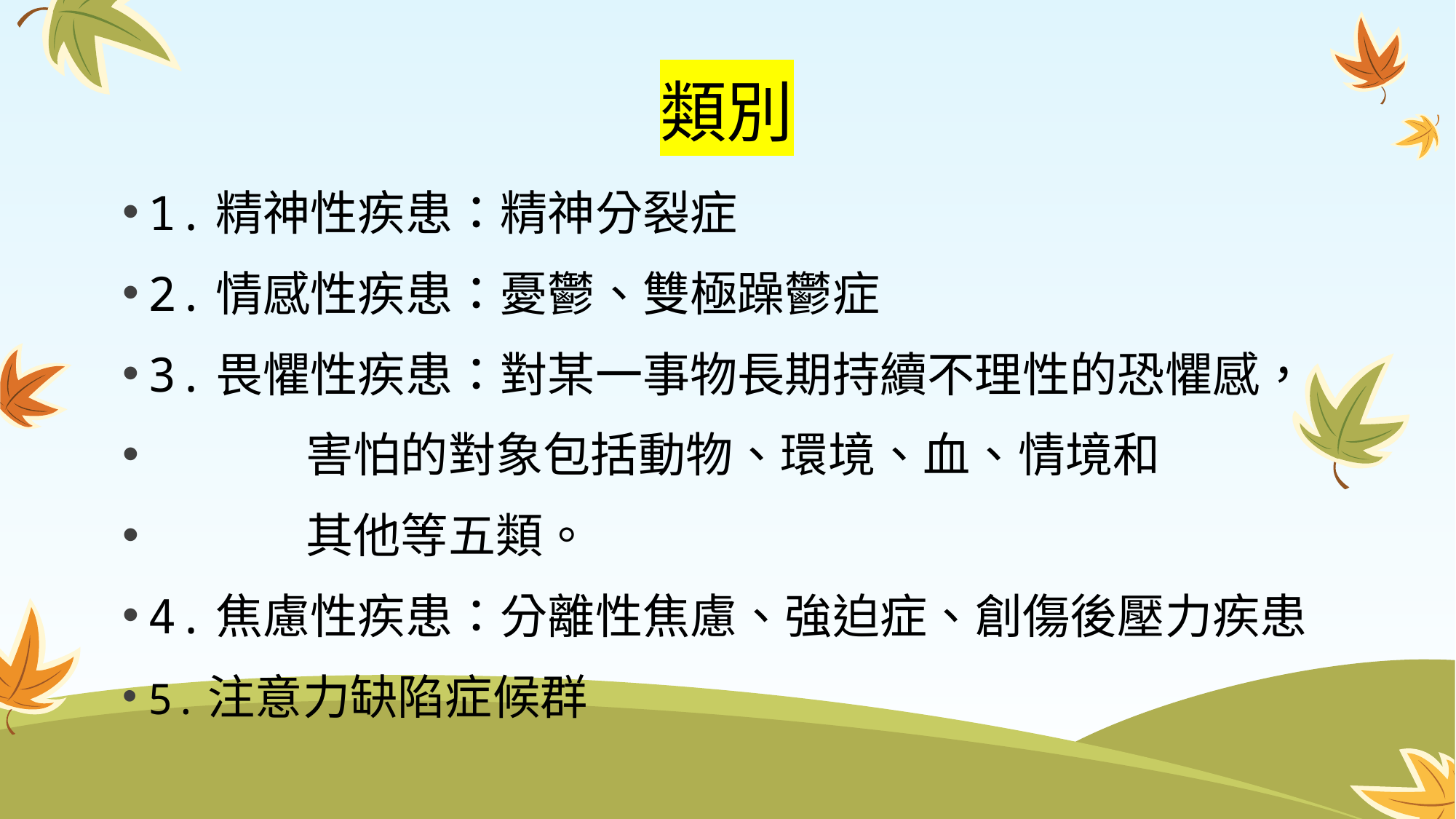

# 類別
1.精神性疾患：精神分裂症
2.情感性疾患：憂鬱、雙極躁鬱症
3.畏懼性疾患：對某一事物長期持續不理性的恐懼感，
              害怕的對象包括動物、環境、血、情境和
              其他等五類。
4.焦慮性疾患：分離性焦慮、強迫症、創傷後壓力疾患
5.注意力缺陷症候群